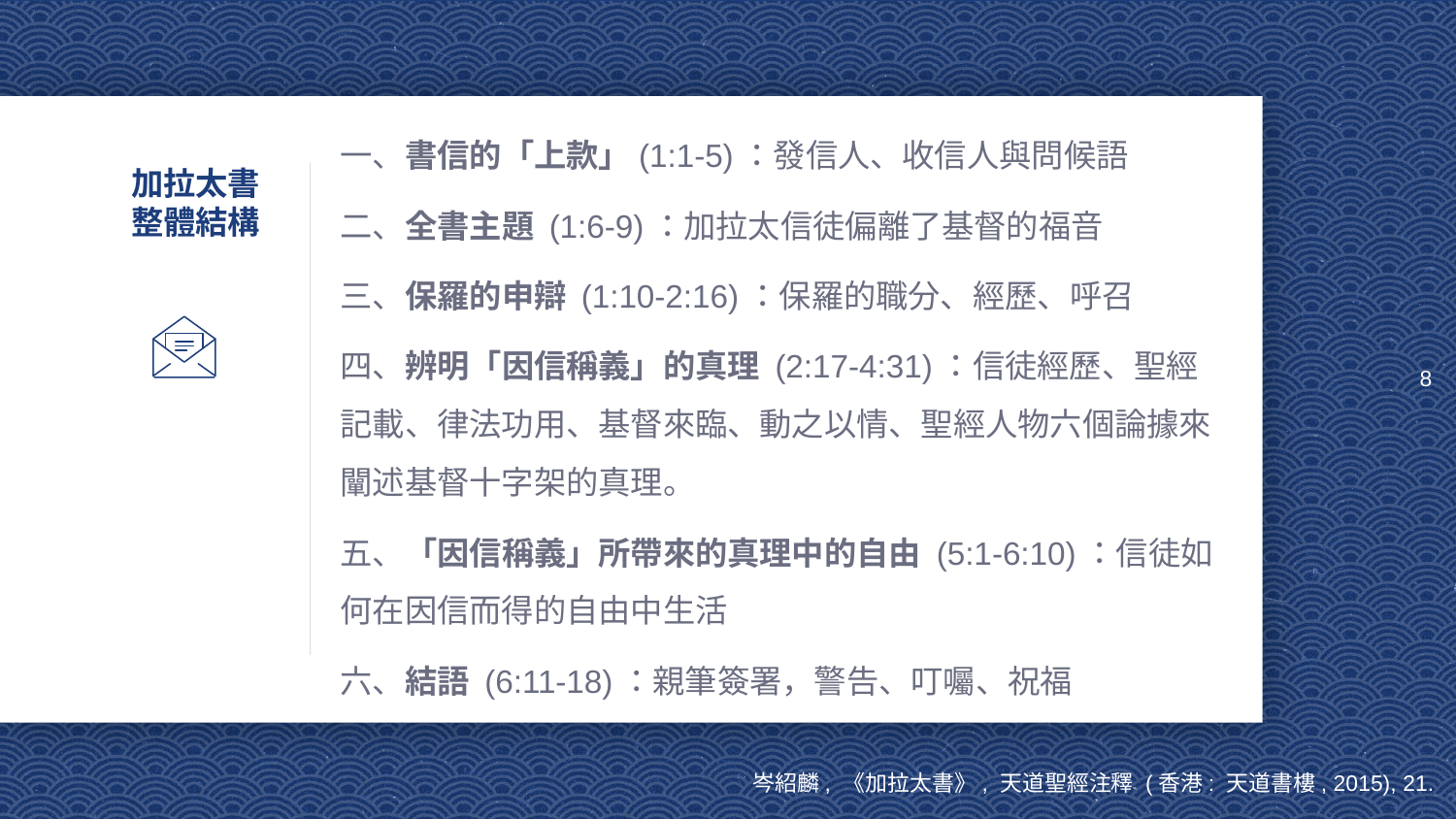

8
一、書信的「上款」(1:1-5)：發信人、收信人與問候語
二、全書主題 (1:6-9)：加拉太信徒偏離了基督的福音
三、保羅的申辯 (1:10-2:16)：保羅的職分、經歷、呼召
四、辨明「因信稱義」的真理 (2:17-4:31)：信徒經歷、聖經記載、律法功用、基督來臨、動之以情、聖經人物六個論據來闡述基督十字架的真理。
五、「因信稱義」所帶來的真理中的自由 (5:1-6:10)：信徒如何在因信而得的自由中生活
六、結語 (6:11-18)：親筆簽署，警告、叮囑、祝福

# 加拉太書 整體結構

岑紹麟, 《加拉太書》, 天道聖經注釋 (香港: 天道書樓, 2015), 21.